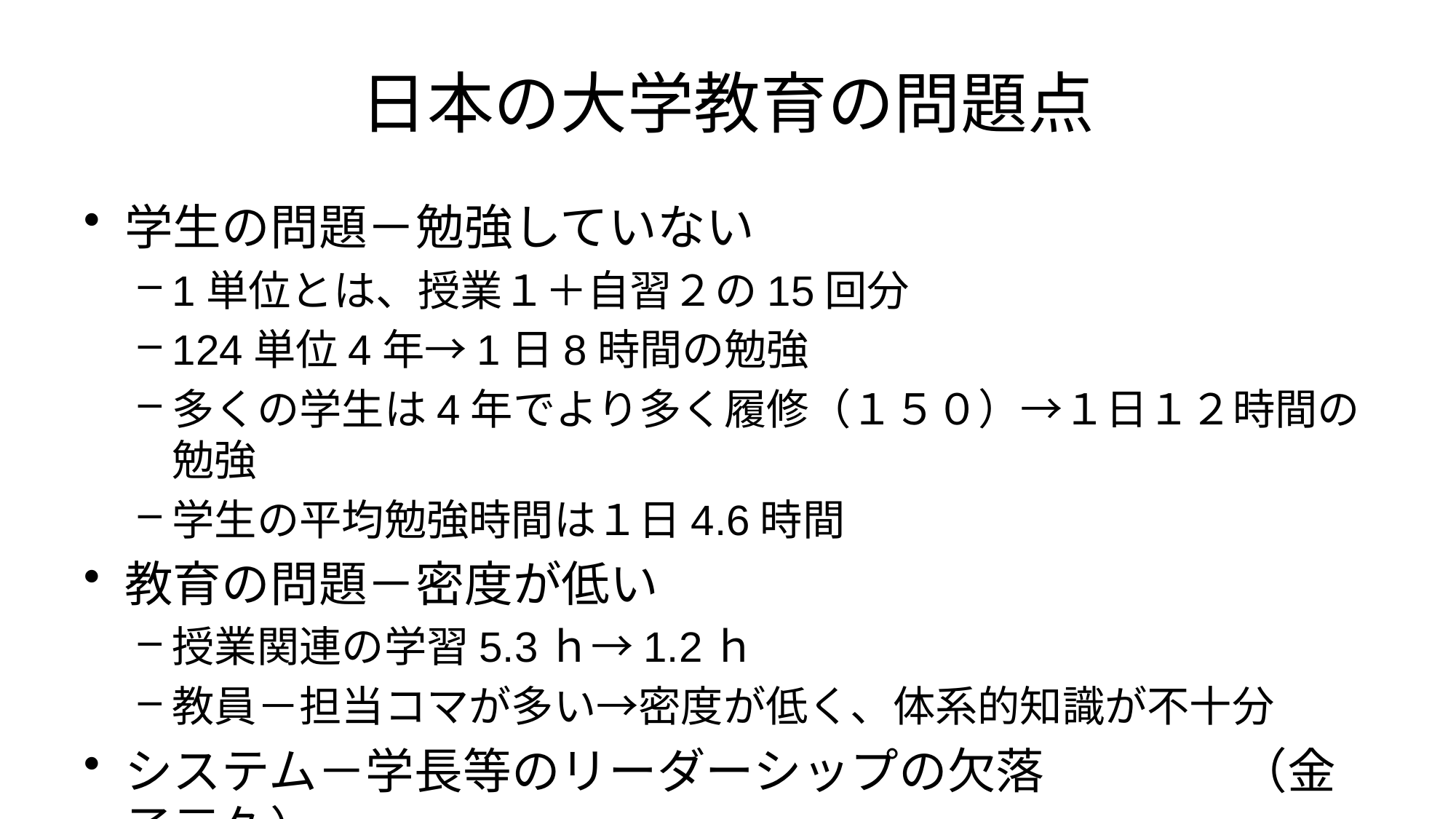

# 日本の大学教育の問題点
学生の問題－勉強していない
1単位とは、授業１＋自習２の15回分
124単位4年→1日8時間の勉強
多くの学生は4年でより多く履修（１５０）→１日１２時間の勉強
学生の平均勉強時間は１日4.6時間
教育の問題－密度が低い
授業関連の学習5.3ｈ→1.2ｈ
教員－担当コマが多い→密度が低く、体系的知識が不十分
システム－学長等のリーダーシップの欠落　　　　（金子元久）